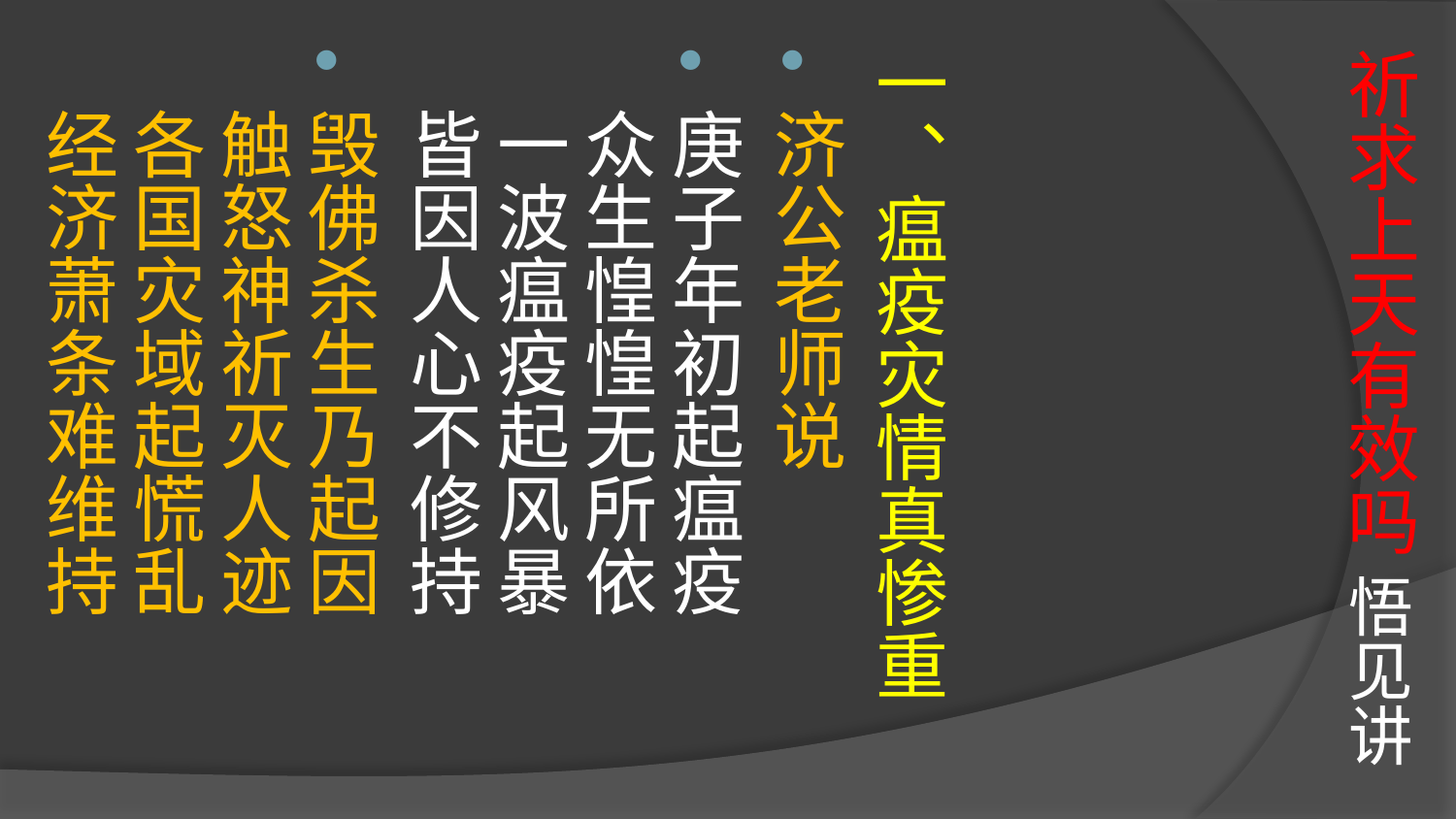

# 祈求上天有效吗 悟见讲
一、瘟疫灾情真惨重
济公老师说
庚子年初起瘟疫
众生惶惶无所依
一波瘟疫起风暴
皆因人心不修持
毁佛杀生乃起因
触怒神祈灭人迹
各国灾域起慌乱
经济萧条难维持